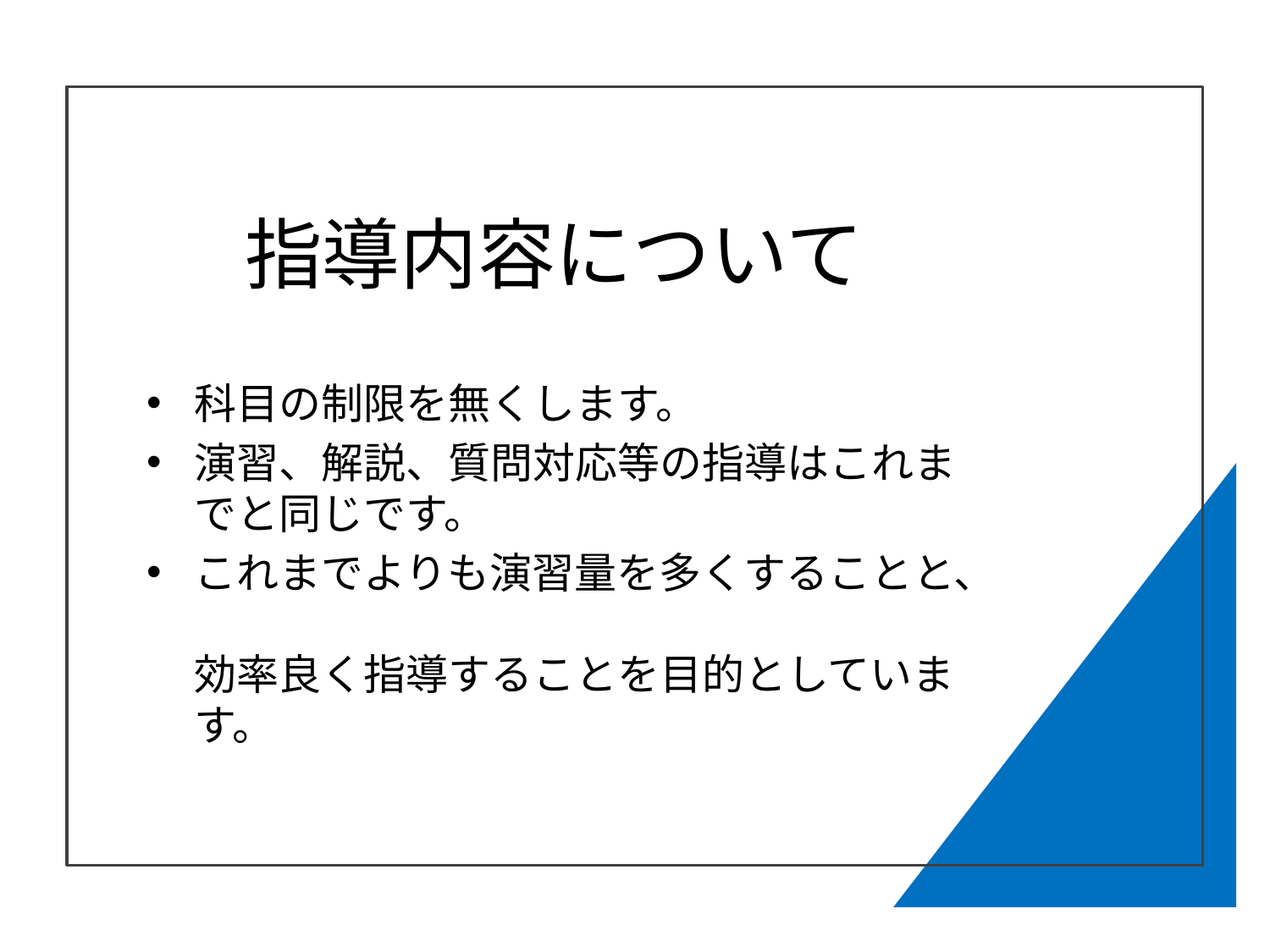

# 指導内容について
科目の制限を無くします。
演習、解説、質問対応等の指導はこれまでと同じです。
これまでよりも演習量を多くすることと、
効率良く指導することを目的としています。